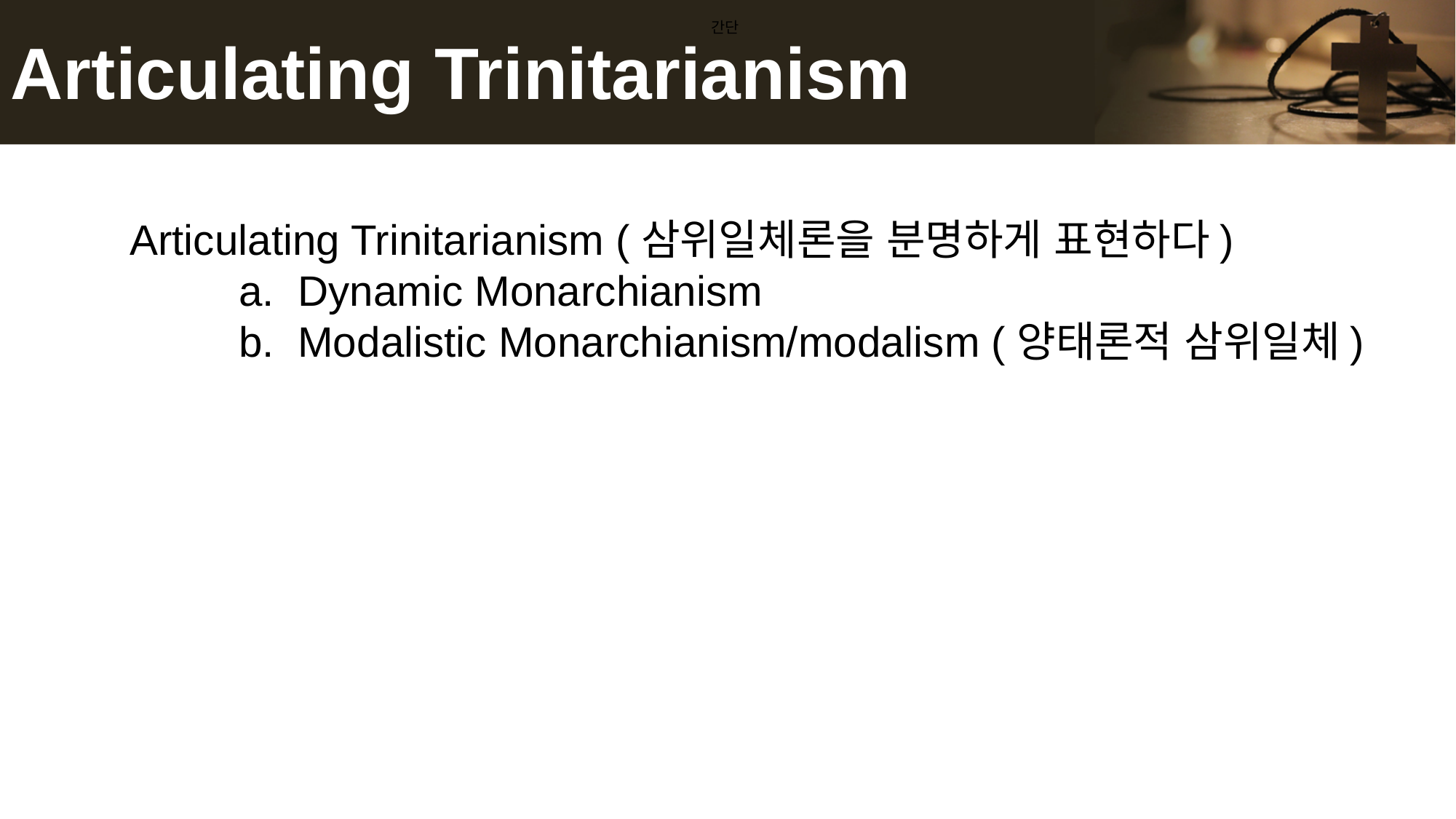

# Articulating Trinitarianism
간단
Articulating Trinitarianism (삼위일체론을 분명하게 표현하다)
	a.  Dynamic Monarchianism
	b.  Modalistic Monarchianism/modalism (양태론적 삼위일체)